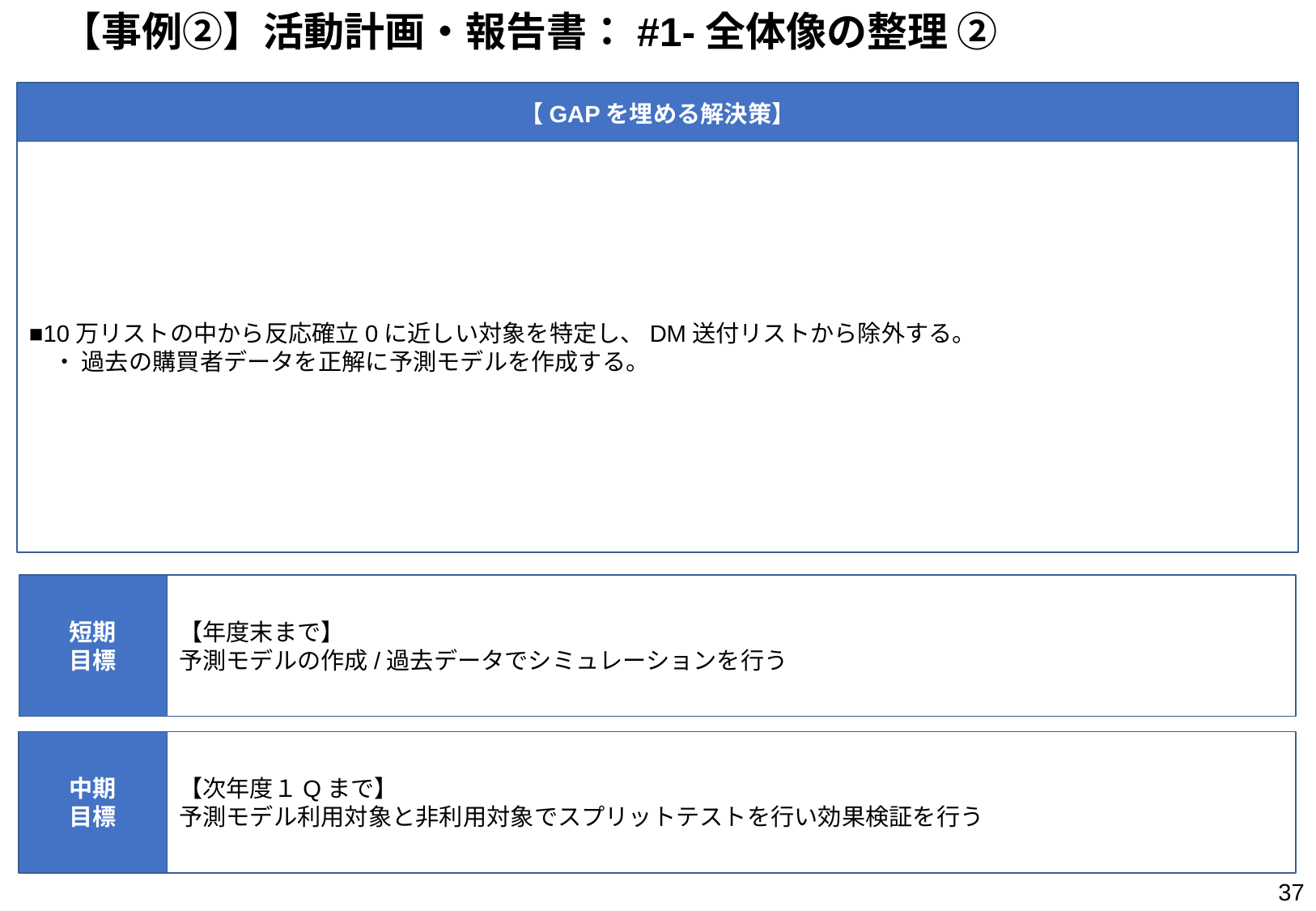

# 【事例②】活動計画・報告書：#1-全体像の整理 ②
【GAPを埋める解決策】
■10万リストの中から反応確立0に近しい対象を特定し、DM送付リストから除外する。
　・ 過去の購買者データを正解に予測モデルを作成する。
短期
目標
【年度末まで】
予測モデルの作成/過去データでシミュレーションを行う
中期
目標
【次年度１Qまで】
予測モデル利用対象と非利用対象でスプリットテストを行い効果検証を行う
37